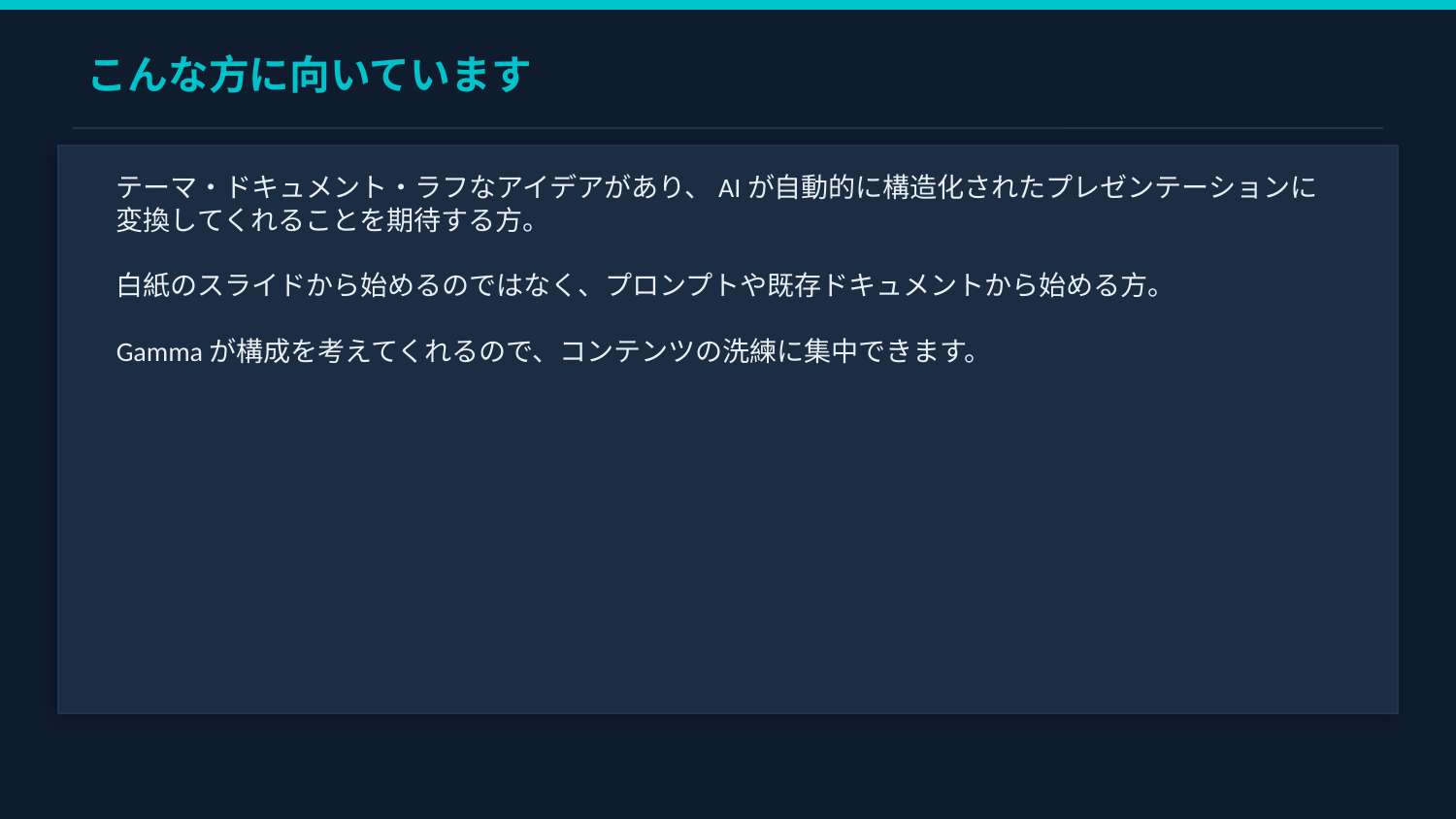

こんな方に向いています

テーマ・ドキュメント・ラフなアイデアがあり、AIが自動的に構造化されたプレゼンテーションに変換してくれることを期待する方。

白紙のスライドから始めるのではなく、プロンプトや既存ドキュメントから始める方。

Gammaが構成を考えてくれるので、コンテンツの洗練に集中できます。